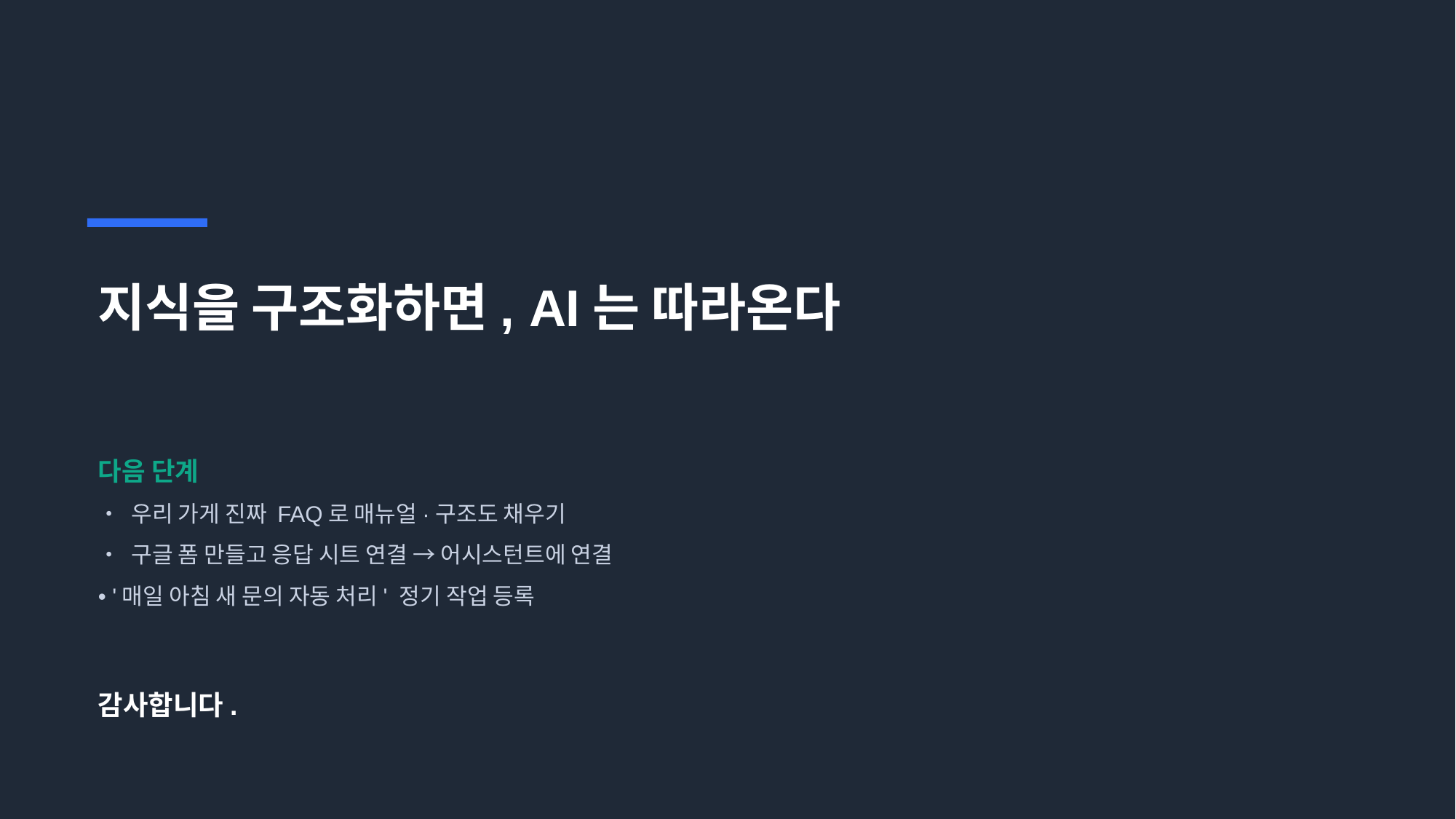

지식을 구조화하면, AI는 따라온다
다음 단계
• 우리 가게 진짜 FAQ로 매뉴얼·구조도 채우기
• 구글 폼 만들고 응답 시트 연결 → 어시스턴트에 연결
• '매일 아침 새 문의 자동 처리' 정기 작업 등록
감사합니다.